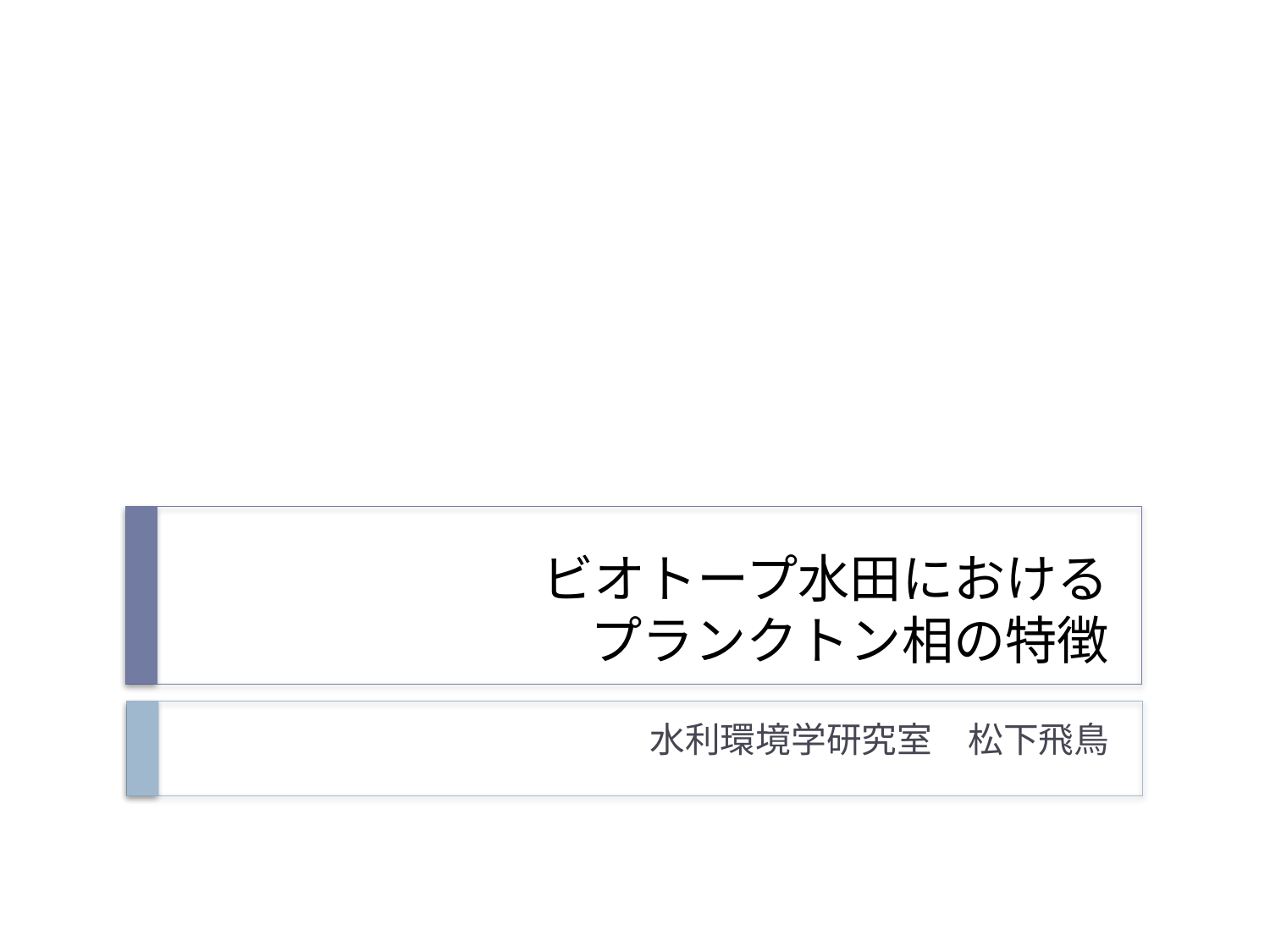

# ビオトープ水田における プランクトン相の特徴
水利環境学研究室　松下飛鳥